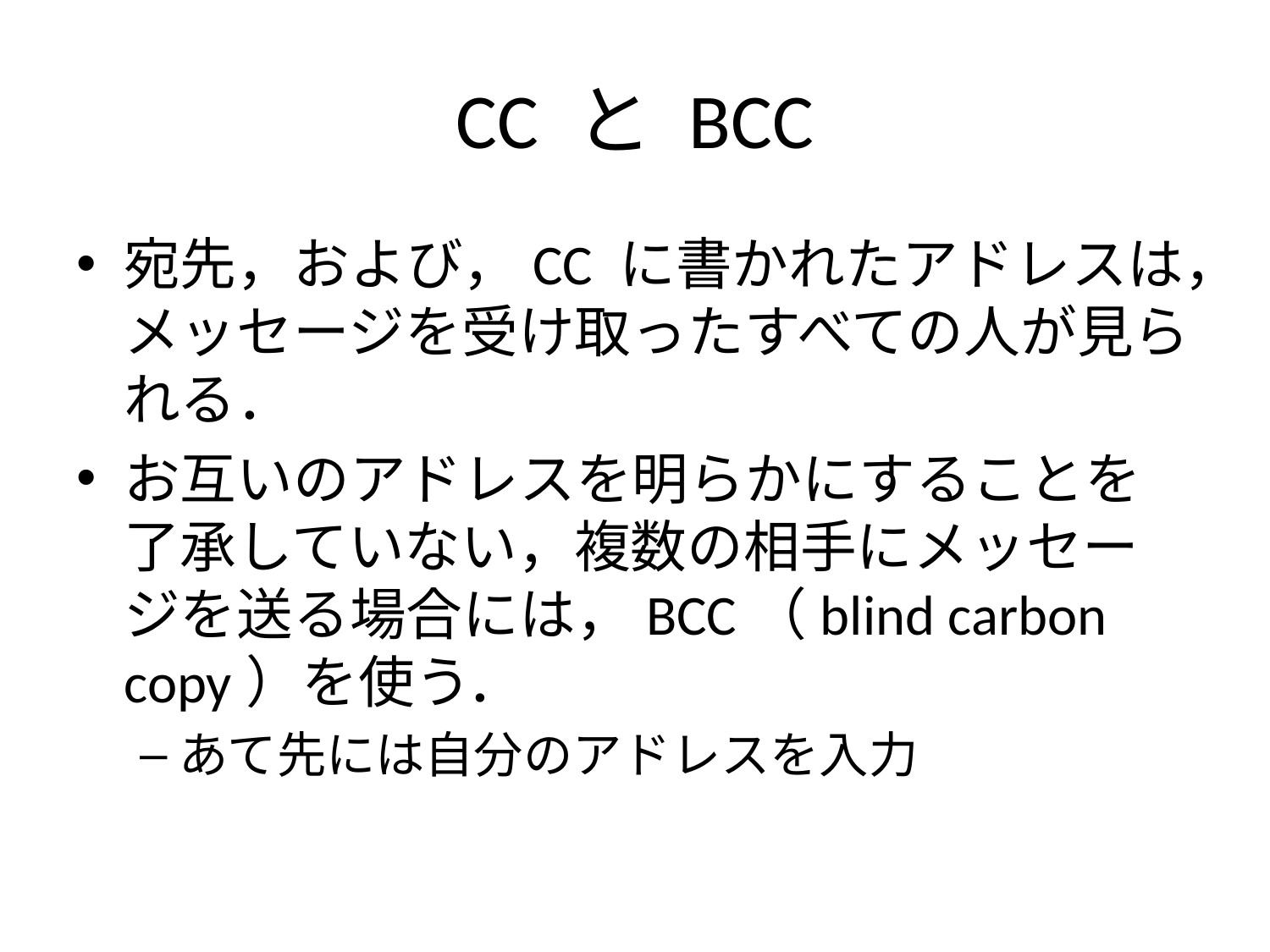

# CC と BCC
宛先，および，CC に書かれたアドレスは，メッセージを受け取ったすべての人が見られる．
お互いのアドレスを明らかにすることを了承していない，複数の相手にメッセージを送る場合には，BCC（blind carbon copy）を使う．
あて先には自分のアドレスを入力